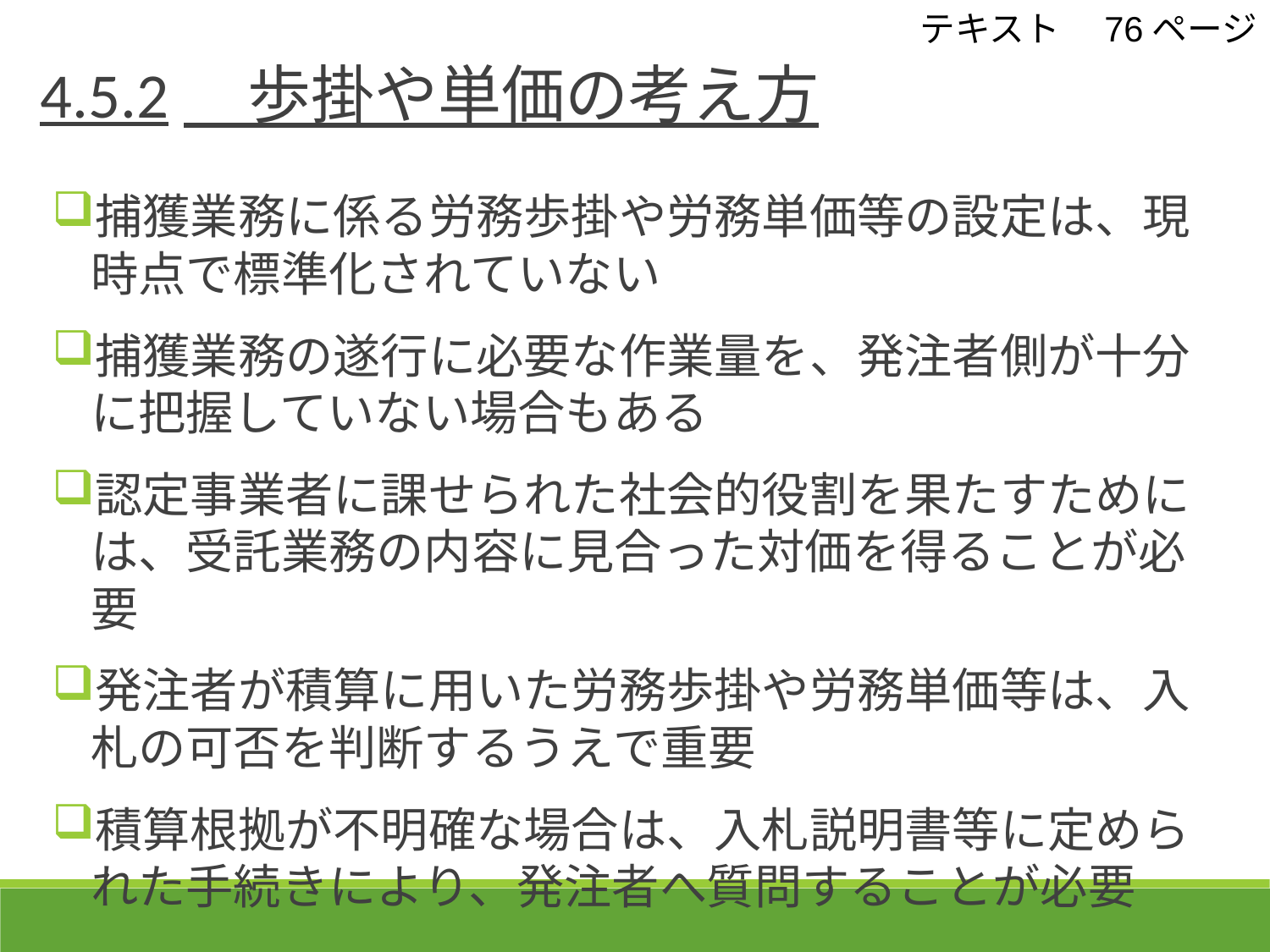

テキスト　76ページ
4.5.2　歩掛や単価の考え方
捕獲業務に係る労務歩掛や労務単価等の設定は、現時点で標準化されていない
捕獲業務の遂行に必要な作業量を、発注者側が十分に把握していない場合もある
認定事業者に課せられた社会的役割を果たすためには、受託業務の内容に見合った対価を得ることが必要
発注者が積算に用いた労務歩掛や労務単価等は、入札の可否を判断するうえで重要
積算根拠が不明確な場合は、入札説明書等に定められた手続きにより、発注者へ質問することが必要